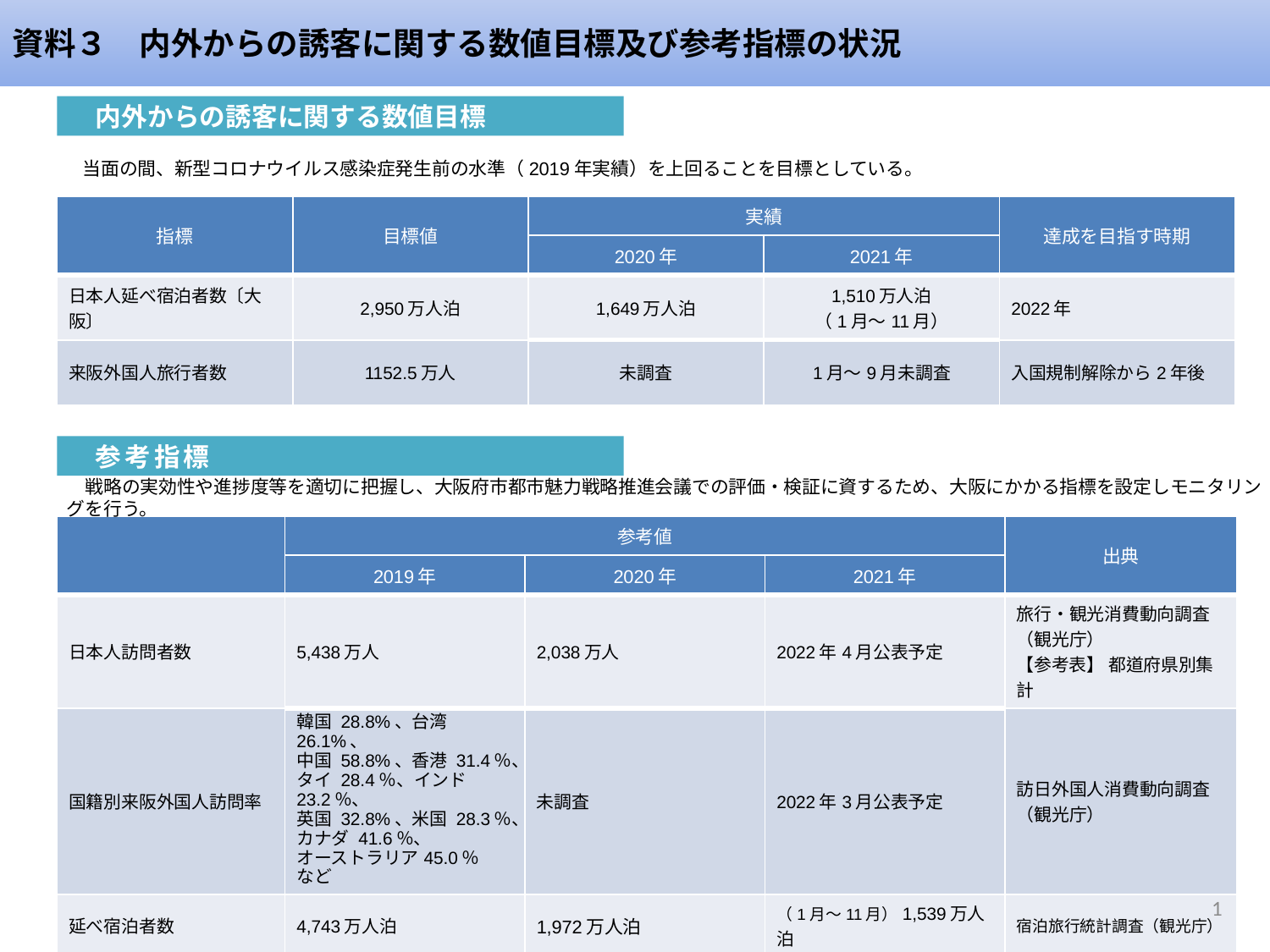

資料３　内外からの誘客に関する数値目標及び参考指標の状況
　内外からの誘客に関する数値目標
　当面の間、新型コロナウイルス感染症発生前の水準（2019年実績）を上回ることを目標としている。
| 指標 | 目標値 | 実績 |  | 達成を目指す時期 |
| --- | --- | --- | --- | --- |
|  |  | 2020年 | 2021年 |  |
| 日本人延べ宿泊者数〔大阪〕 | 2,950万人泊 | 1,649万人泊 | 1,510万人泊 （1月～11月） | 2022年 |
| 来阪外国人旅行者数 | 1152.5万人 | 未調査 | 1月～9月未調査 | 入国規制解除から2年後 |
　参考指標
　戦略の実効性や進捗度等を適切に把握し、大阪府市都市魅力戦略推進会議での評価・検証に資するため、大阪にかかる指標を設定しモニタリングを行う。
|  | 参考値 |  |  | 出典 |
| --- | --- | --- | --- | --- |
|  | 2019年 | 2020年 | 2021年 |  |
| 日本人訪問者数 | 5,438万人 | 2,038万人 | 2022年4月公表予定 | 旅行・観光消費動向調査 （観光庁）　 【参考表】 都道府県別集計 |
| 国籍別来阪外国人訪問率 | 韓国 28.8%、台湾 26.1%、 中国 58.8%、香港 31.4％、 タイ 28.4％、インド 23.2％、 英国 32.8%、米国 28.3％、 カナダ 41.6％、 オーストラリア45.0％　など | 未調査 | 2022年3月公表予定 | 訪日外国人消費動向調査 （観光庁） |
| 延べ宿泊者数 | 4,743万人泊 | 1,972万人泊 | （1月～11月）1,539万人泊 | 宿泊旅行統計調査（観光庁） |
| 来阪外国人消費単価 | 127,292円 | 未調査 | ー | 来阪インバウンド消費額調査 （大阪観光局） |
1